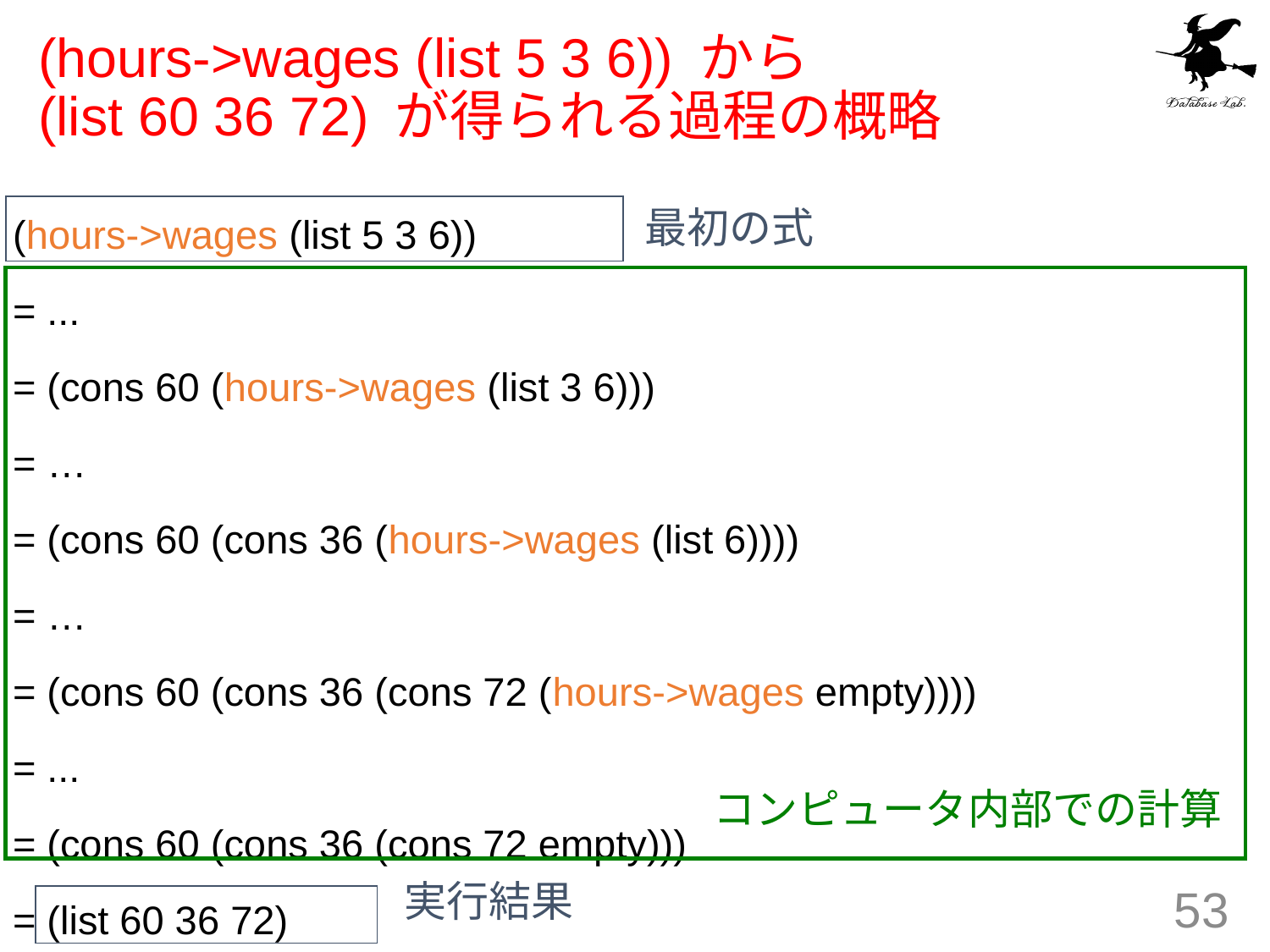

# (hours->wages (list 5 3 6)) から (list 60 36 72) が得られる過程の概略
(hours->wages (list 5 3 6))
= ...
= (cons 60 (hours->wages (list 3 6)))
= …
= (cons 60 (cons 36 (hours->wages (list 6))))
= …
= (cons 60 (cons 36 (cons 72 (hours->wages empty))))
= ...
= (cons 60 (cons 36 (cons 72 empty)))
= (list 60 36 72)

最初の式

コンピュータ内部での計算
実行結果
53